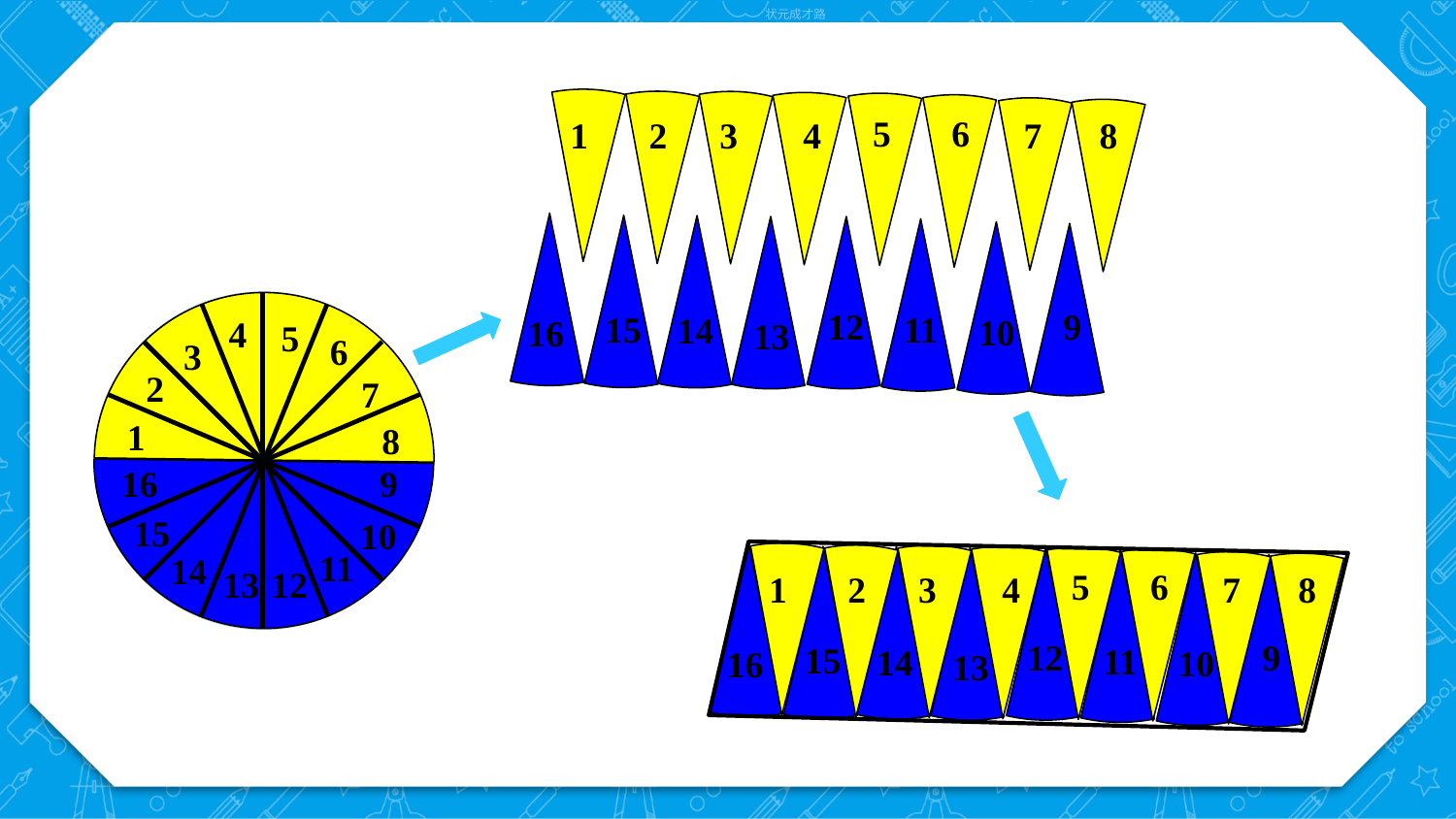

状元成才路

12
9
15
11
14
10
16
13

5
6
1
2
3
4
7
8

4
5
6

3
2
7

12
9
15
11
14
10
16
13
1
8

16
9
15
10
11
14

5
6
1
2
3
4
7
8
13
12